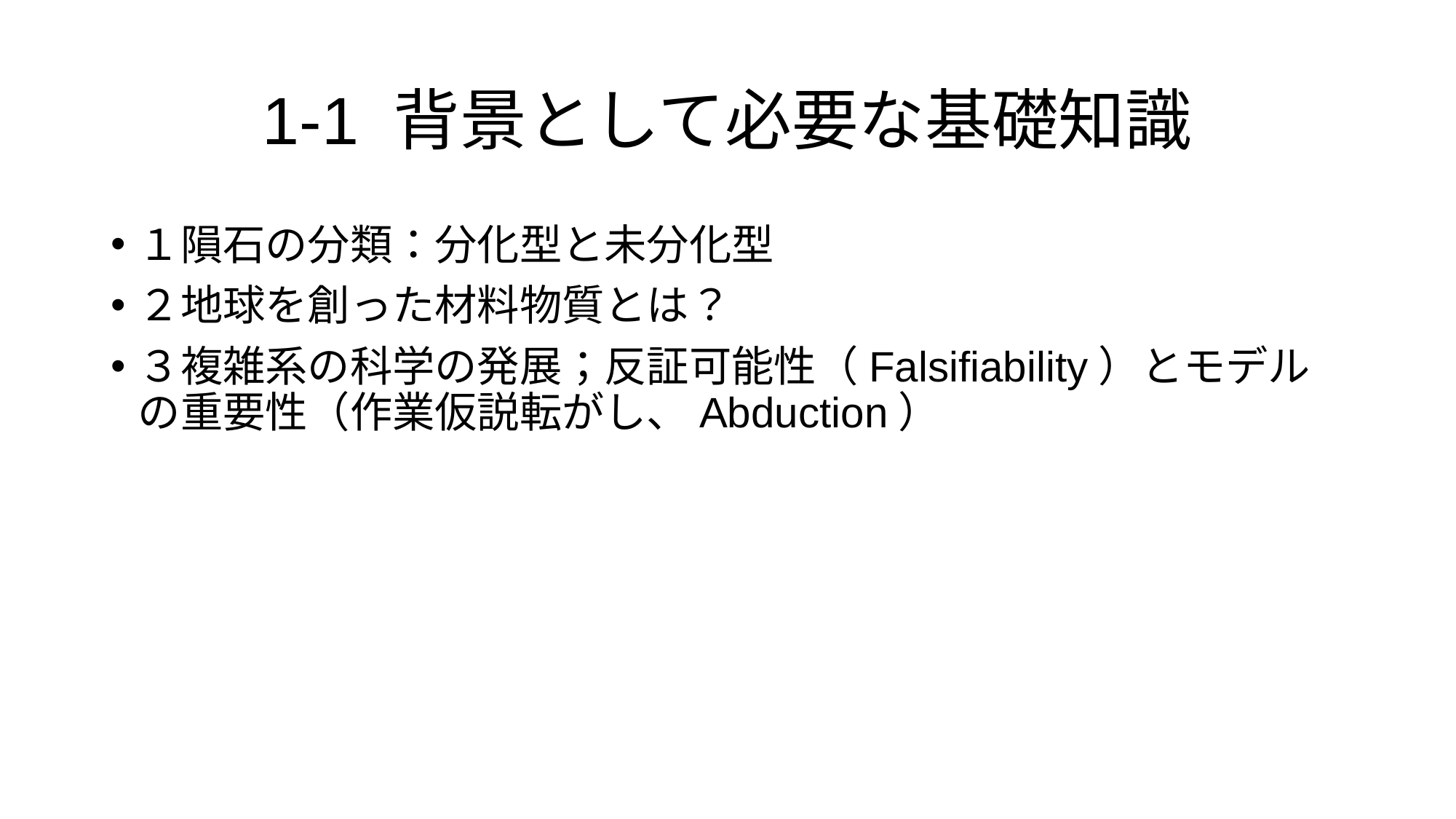

# 1-1 背景として必要な基礎知識
１隕石の分類：分化型と未分化型
２地球を創った材料物質とは？
３複雑系の科学の発展；反証可能性（Falsifiability）とモデルの重要性（作業仮説転がし、Abduction）